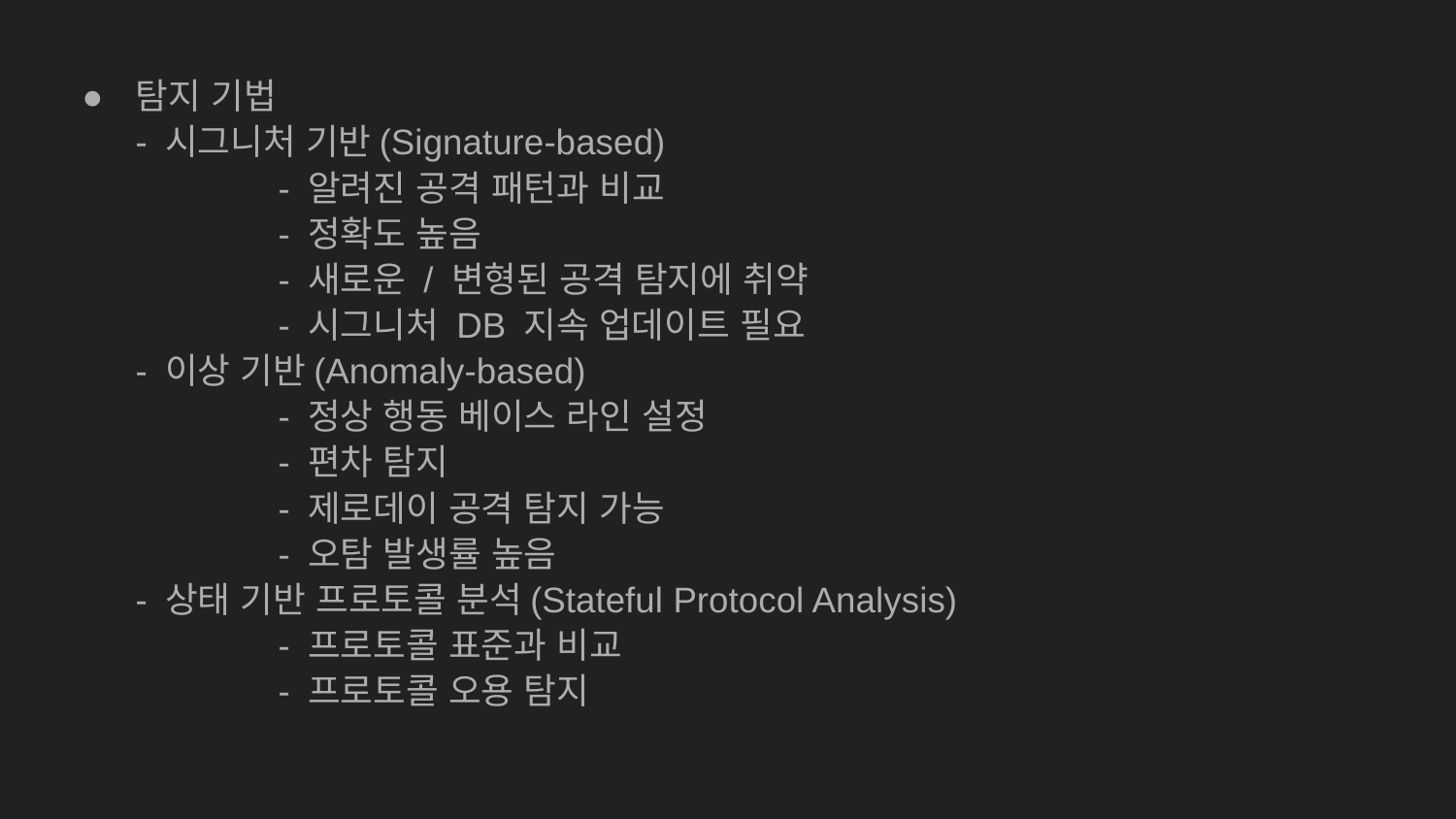

탐지 기법
- 시그니처 기반(Signature-based)
	- 알려진 공격 패턴과 비교
	- 정확도 높음
	- 새로운 / 변형된 공격 탐지에 취약
	- 시그니처 DB 지속 업데이트 필요
- 이상 기반(Anomaly-based)
	- 정상 행동 베이스 라인 설정
	- 편차 탐지
	- 제로데이 공격 탐지 가능
	- 오탐 발생률 높음
- 상태 기반 프로토콜 분석(Stateful Protocol Analysis)
	- 프로토콜 표준과 비교
	- 프로토콜 오용 탐지